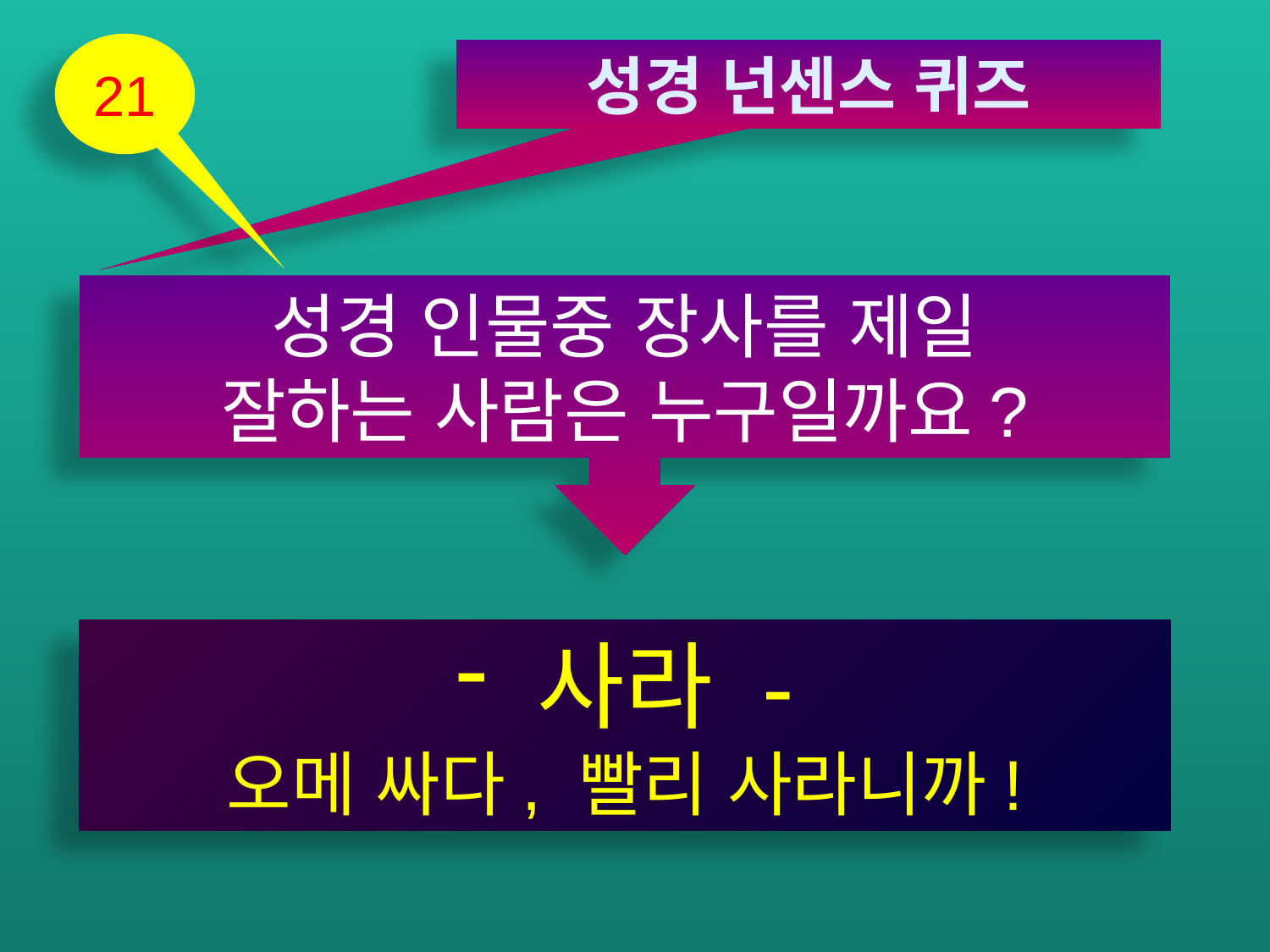

21
성경 넌센스 퀴즈
성경 인물중 장사를 제일
잘하는 사람은 누구일까요?
 사라 -
오메 싸다, 빨리 사라니까!